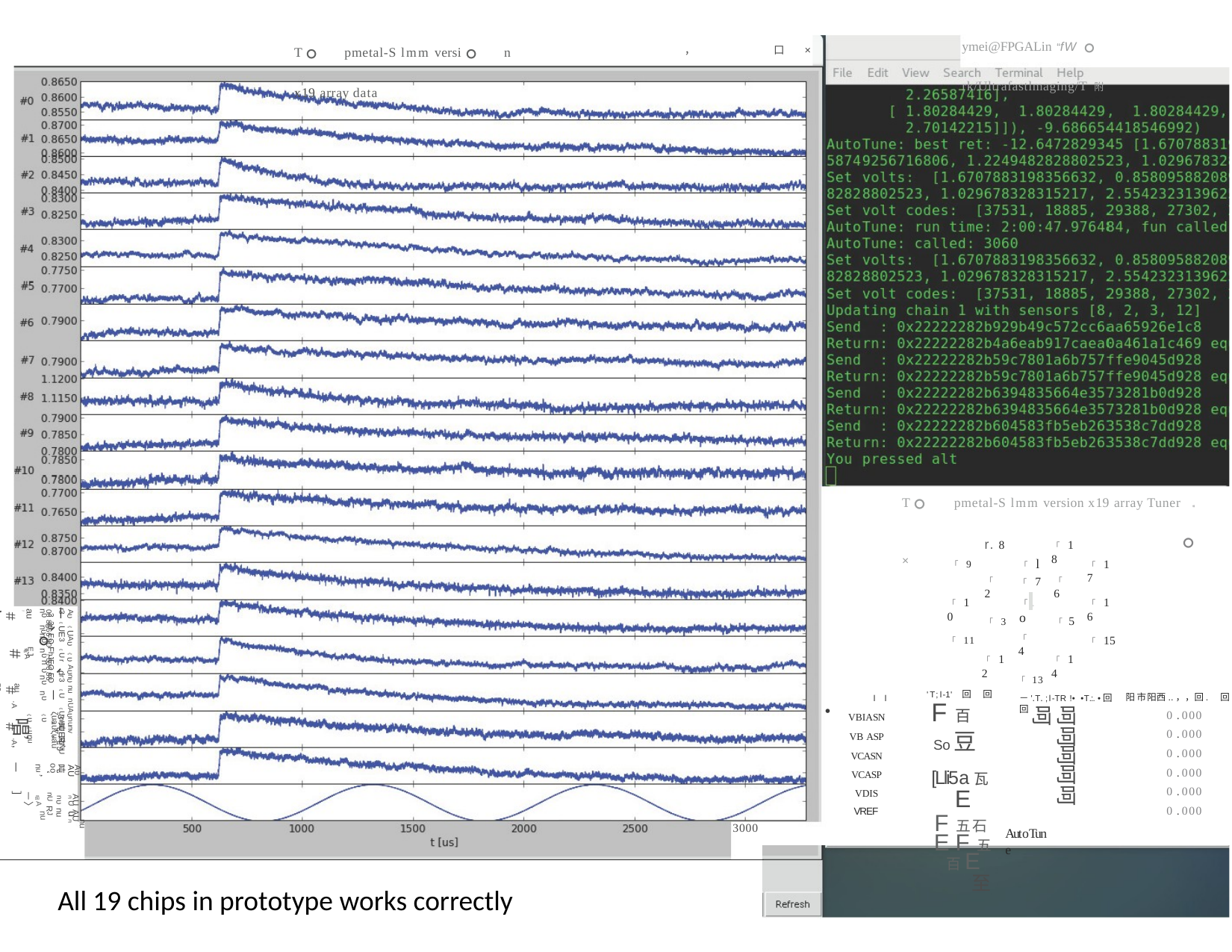

ymei@FPGALin “fW 。rk/Ultrafastlmaging/T 附
T。pmetal-S lmm versi。n x19 array data

，
口	×
T。pmetal-S lmm version x19 array Tuner  幡	。×
「 7
r. 8
「 18
「 l
「 17
「 9
「 2
「 6

「.o
「 10
「 16
－
r3 《UE3 《Ur
n
au『
06 8666 80 《606 86
Aυ 《UAυ 《υ Aυnυ nu nUAυnunv
＃’A
3  3p  EO FhJEO EO －
υ
「5
「 3
n
、
υ
n
「 4
「 15
。
「 11
υ
EJ
龟A
＃
n
υ n
「 12
「 14
、
υ
dr3 《U  《UnHUERNU
「 13
－'.T. ;l-TR!••T.:. •回回
n
υ
au	唱’ no
＃·A	＃·A’  －＃A’
．
n
'T;l-1'   回  回
F百So豆
[Lli5a瓦E
F五石E F五百E
至
阳市阳西..，，回.  回
0 .000
0 .000
0 .000
0 .000
0 .000
0 .000
ll
VBIASN VB ASP VCASN VCASP
VDIS
VREF
υ
呵呵呵呵呵呵
ζuauζuau
《υ 《υ《unu
3吨‘
，
吨’’
J
oo
nu
吨‘，
Aυ AU
－〉］
nu AU AU
内U  u内
nυ nu  nU  RJ
咽A
n
u
3000
AutoTune

All 19 chips in prototype works correctly